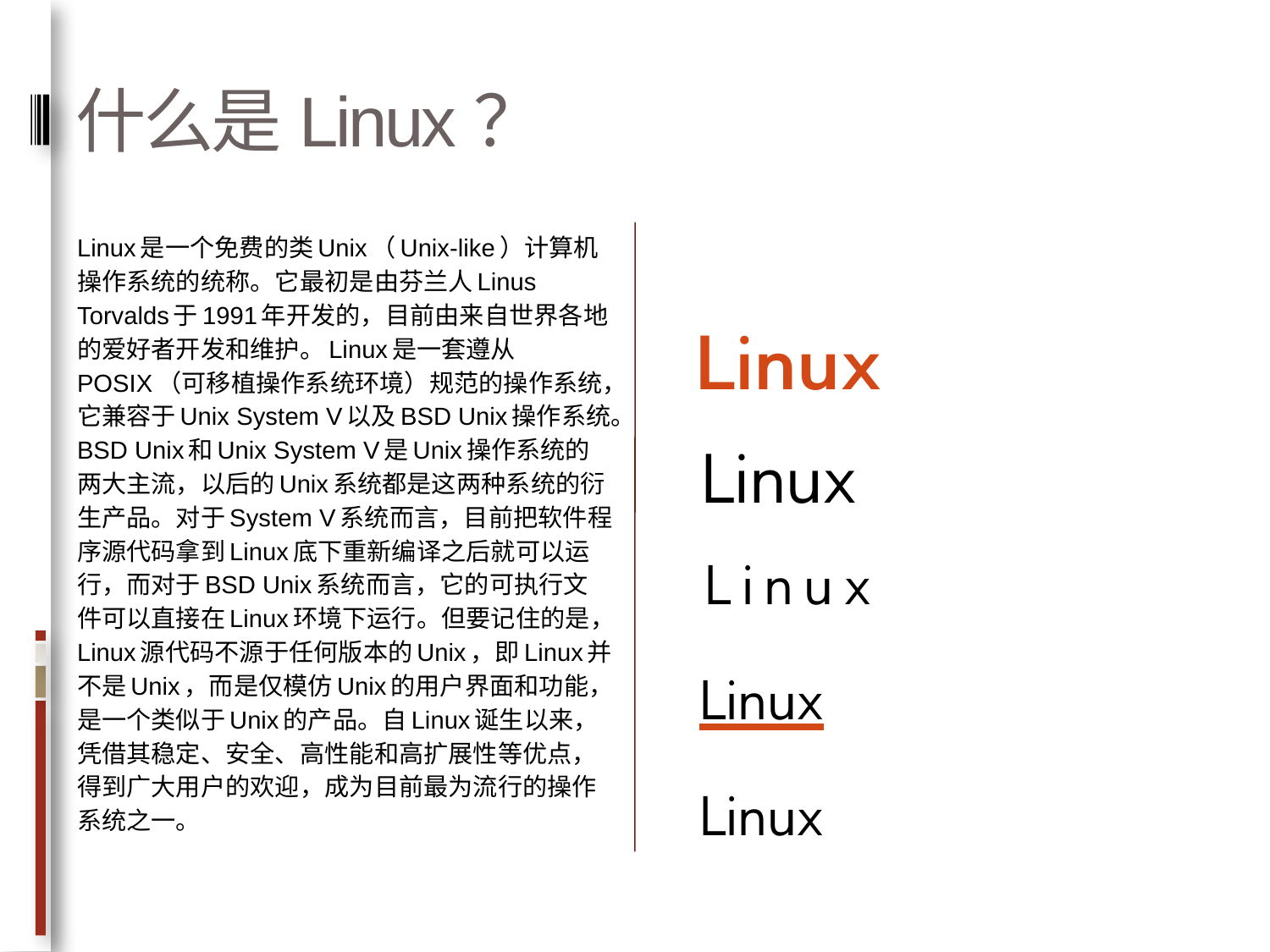

# 什么是Linux？
Linux
Linux是一个免费的类Unix（Unix-like）计算机操作系统的统称。它最初是由芬兰人Linus Torvalds于1991年开发的，目前由来自世界各地的爱好者开发和维护。Linux是一套遵从POSIX（可移植操作系统环境）规范的操作系统，它兼容于Unix System V以及BSD Unix操作系统。BSD Unix和Unix System V是Unix操作系统的两大主流，以后的Unix系统都是这两种系统的衍生产品。对于System V系统而言，目前把软件程序源代码拿到Linux底下重新编译之后就可以运行，而对于BSD Unix系统而言，它的可执行文件可以直接在Linux环境下运行。但要记住的是，Linux源代码不源于任何版本的Unix，即Linux并不是Unix，而是仅模仿Unix的用户界面和功能，是一个类似于Unix的产品。自Linux诞生以来，凭借其稳定、安全、高性能和高扩展性等优点，得到广大用户的欢迎，成为目前最为流行的操作系统之一。
Linux
Linux
Linux
Linux
Linux